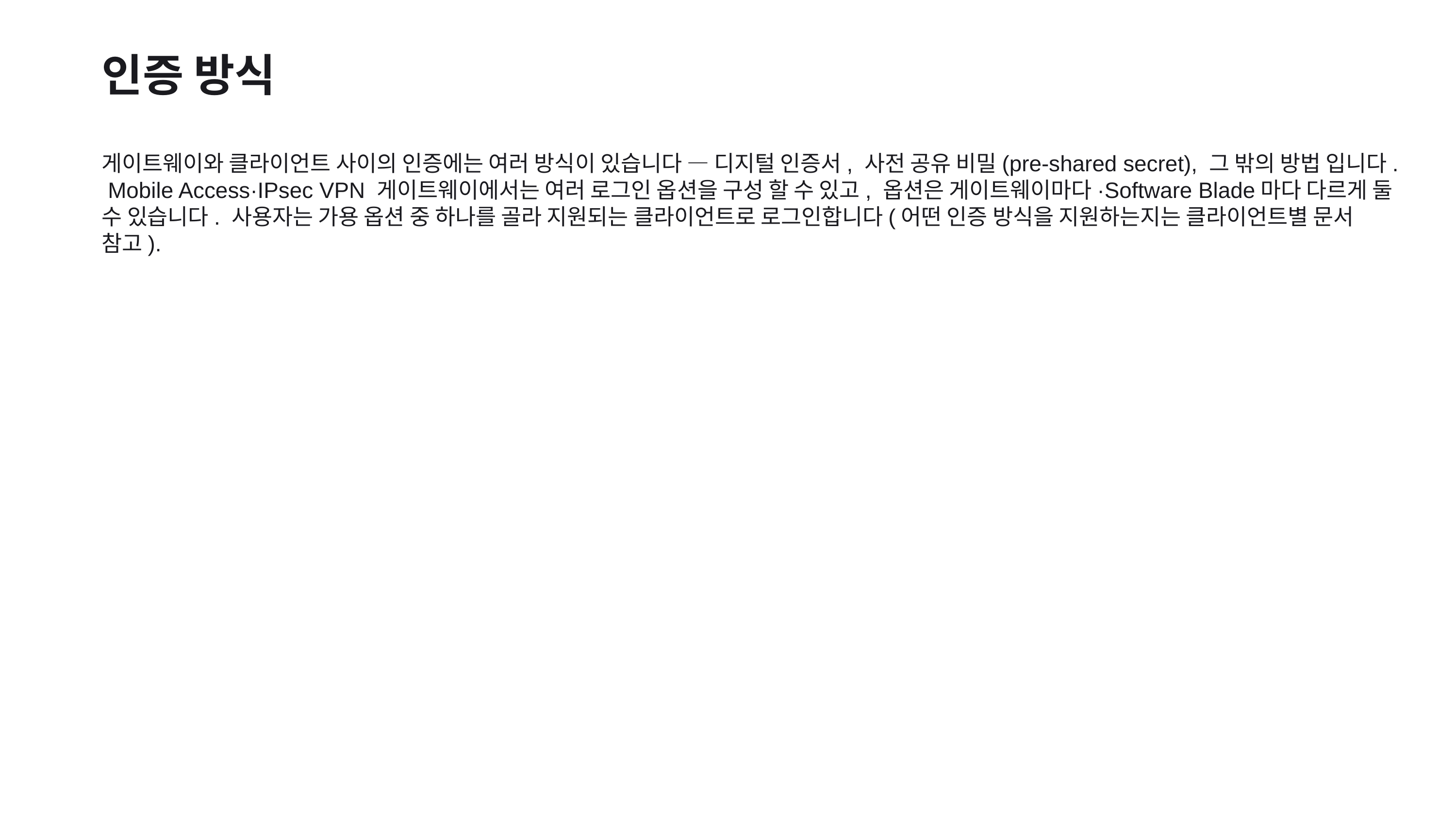

인증 방식
게이트웨이와 클라이언트 사이의 인증에는 여러 방식이 있습니다 — 디지털 인증서, 사전 공유 비밀(pre-shared secret), 그 밖의 방법 입니다. Mobile Access·IPsec VPN 게이트웨이에서는 여러 로그인 옵션을 구성 할 수 있고, 옵션은 게이트웨이마다·Software Blade마다 다르게 둘 수 있습니다. 사용자는 가용 옵션 중 하나를 골라 지원되는 클라이언트로 로그인합니다(어떤 인증 방식을 지원하는지는 클라이언트별 문서 참고).